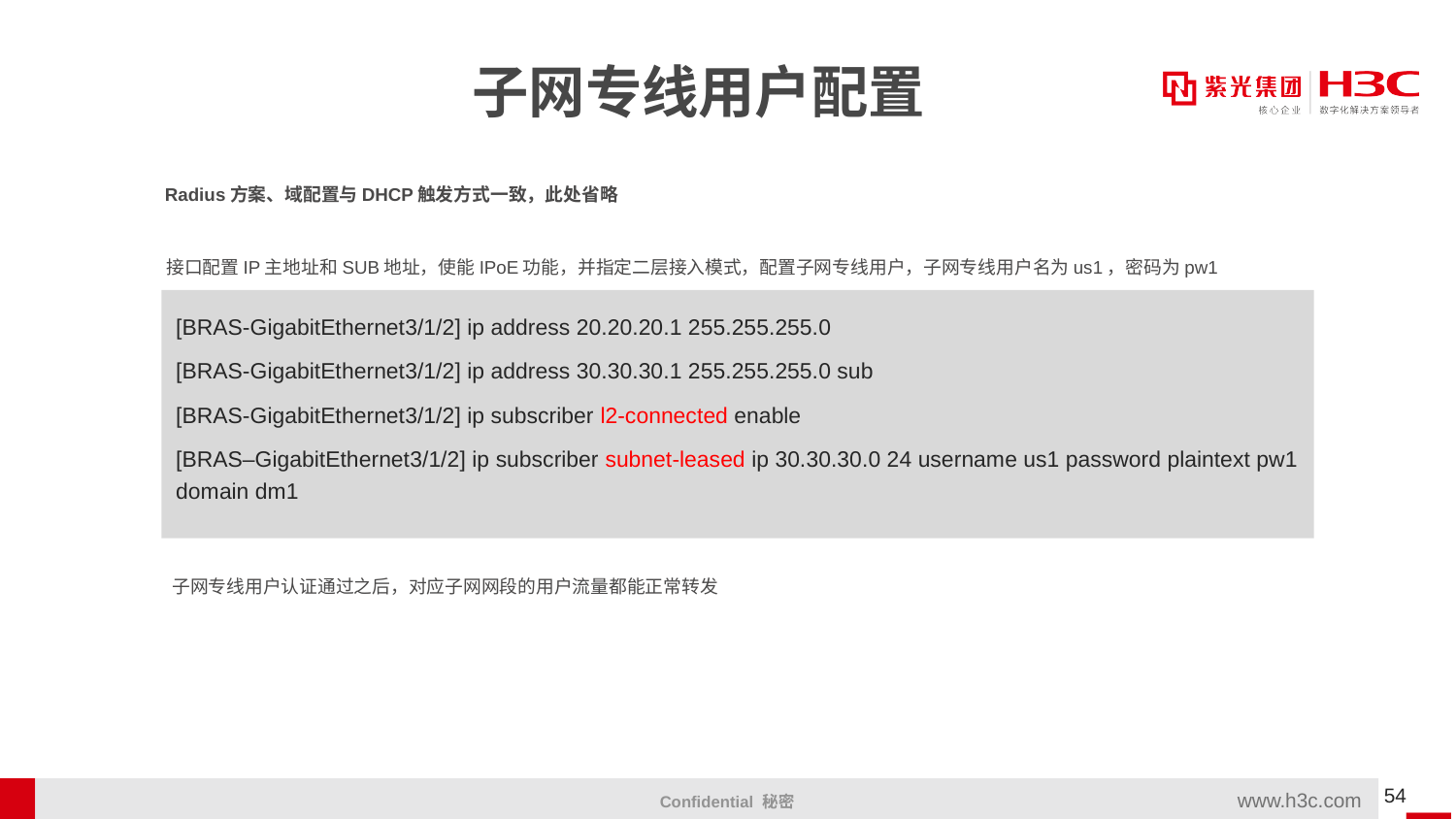

# 子网专线用户配置

Radius方案、域配置与DHCP触发方式一致，此处省略
接口配置IP主地址和SUB地址，使能IPoE功能，并指定二层接入模式，配置子网专线用户，子网专线用户名为us1，密码为pw1
[BRAS-GigabitEthernet3/1/2] ip address 20.20.20.1 255.255.255.0
[BRAS-GigabitEthernet3/1/2] ip address 30.30.30.1 255.255.255.0 sub
[BRAS-GigabitEthernet3/1/2] ip subscriber l2-connected enable
[BRAS–GigabitEthernet3/1/2] ip subscriber subnet-leased ip 30.30.30.0 24 username us1 password plaintext pw1 domain dm1
子网专线用户认证通过之后，对应子网网段的用户流量都能正常转发